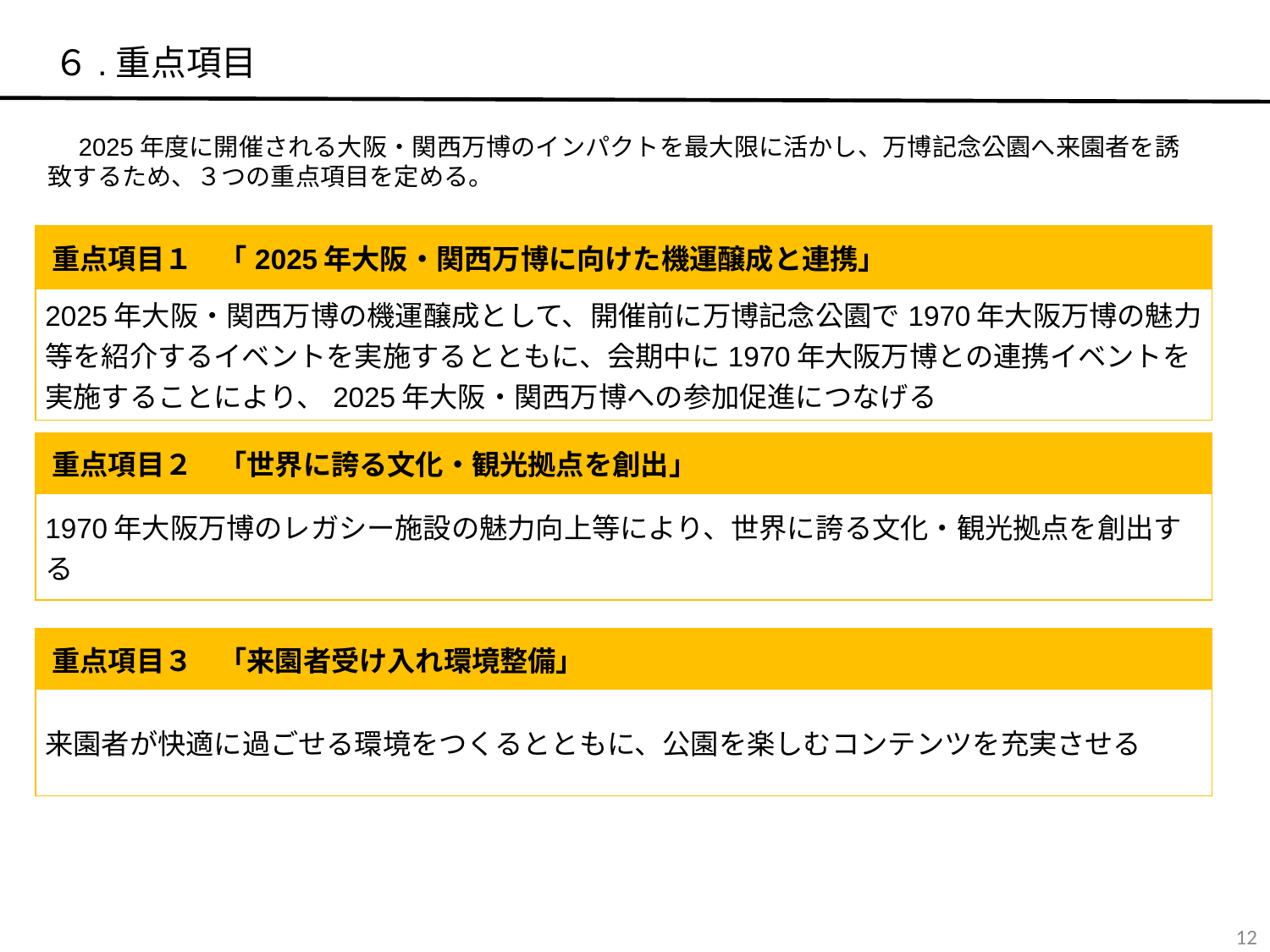

６.重点項目
　2025年度に開催される大阪・関西万博のインパクトを最大限に活かし、万博記念公園へ来園者を誘致するため、３つの重点項目を定める。

| 重点項目１ | 「2025年大阪・関西万博に向けた機運醸成と連携」 |
| --- | --- |
| 2025年大阪・関西万博の機運醸成として、開催前に万博記念公園で1970年大阪万博の魅力等を紹介するイベントを実施するとともに、会期中に1970年大阪万博との連携イベントを実施することにより、2025年大阪・関西万博への参加促進につなげる | 文化・スポーツの拠点として、国内外から観光客を含む多くの人々を呼込み、新しいライフスタイルを体験できる公園 |
| 重点項目２ | 「世界に誇る文化・観光拠点を創出」 |
| --- | --- |
| 1970年大阪万博のレガシー施設の魅力向上等により、世界に誇る文化・観光拠点を創出する | 文化・スポーツの拠点として、国内外から観光客を含む多くの人々を呼込み、新しいライフスタイルを体験できる公園 |
| 重点項目３ | 「来園者受け入れ環境整備」 |
| --- | --- |
| 来園者が快適に過ごせる環境をつくるとともに、公園を楽しむコンテンツを充実させる | 文化・スポーツの拠点として、国内外から観光客を含む多くの人々を呼込み、新しいライフスタイルを体験できる公園 |
12